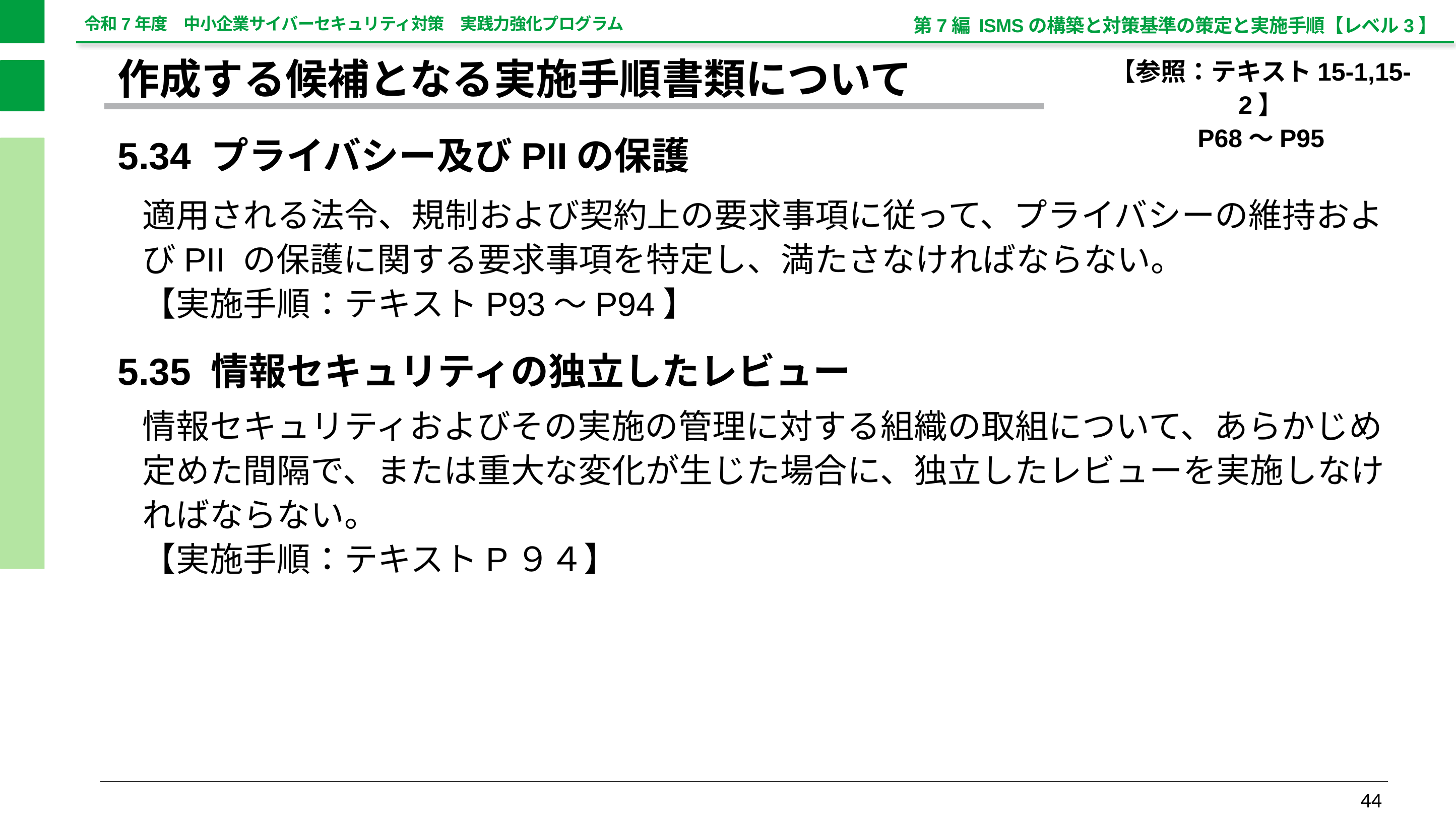

第7編 ISMSの構築と対策基準の策定と実施手順【レベル3】
【参照：テキスト15-1,15-2】
P68～P95
作成する候補となる実施手順書類について
5.34 プライバシー及びPIIの保護
適用される法令、規制および契約上の要求事項に従って、プライバシーの維持およびPII の保護に関する要求事項を特定し、満たさなければならない。
【実施手順：テキストP93～P94】
5.35 情報セキュリティの独立したレビュー
情報セキュリティおよびその実施の管理に対する組織の取組について、あらかじめ定めた間隔で、または重大な変化が生じた場合に、独立したレビューを実施しなければならない。
【実施手順：テキストP９４】